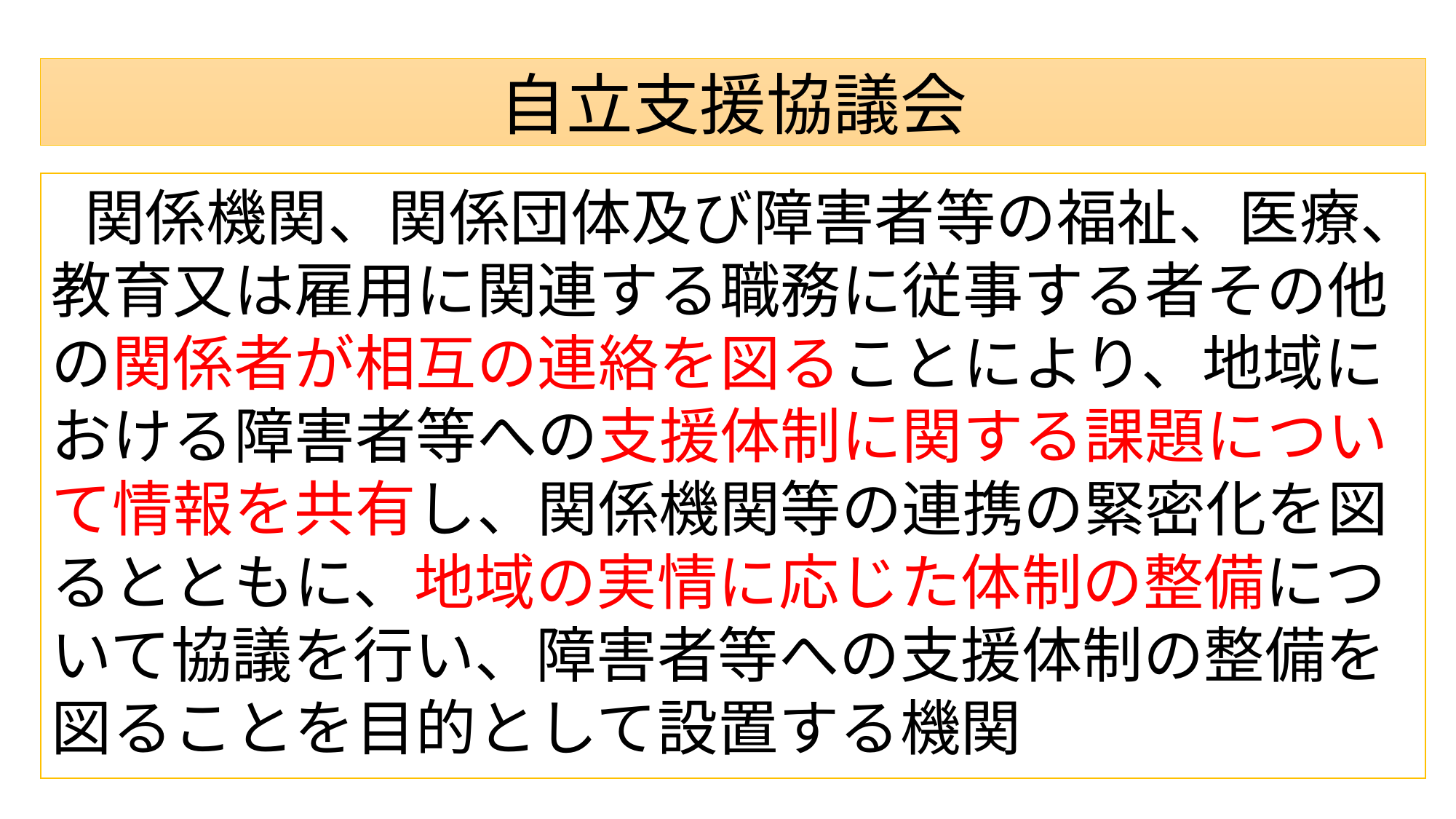

自立支援協議会
　関係機関、関係団体及び障害者等の福祉、医療、教育又は雇用に関連する職務に従事する者その他の関係者が相互の連絡を図ることにより、地域における障害者等への支援体制に関する課題について情報を共有し、関係機関等の連携の緊密化を図るとともに、地域の実情に応じた体制の整備について協議を行い、障害者等への支援体制の整備を図ることを目的として設置する機関